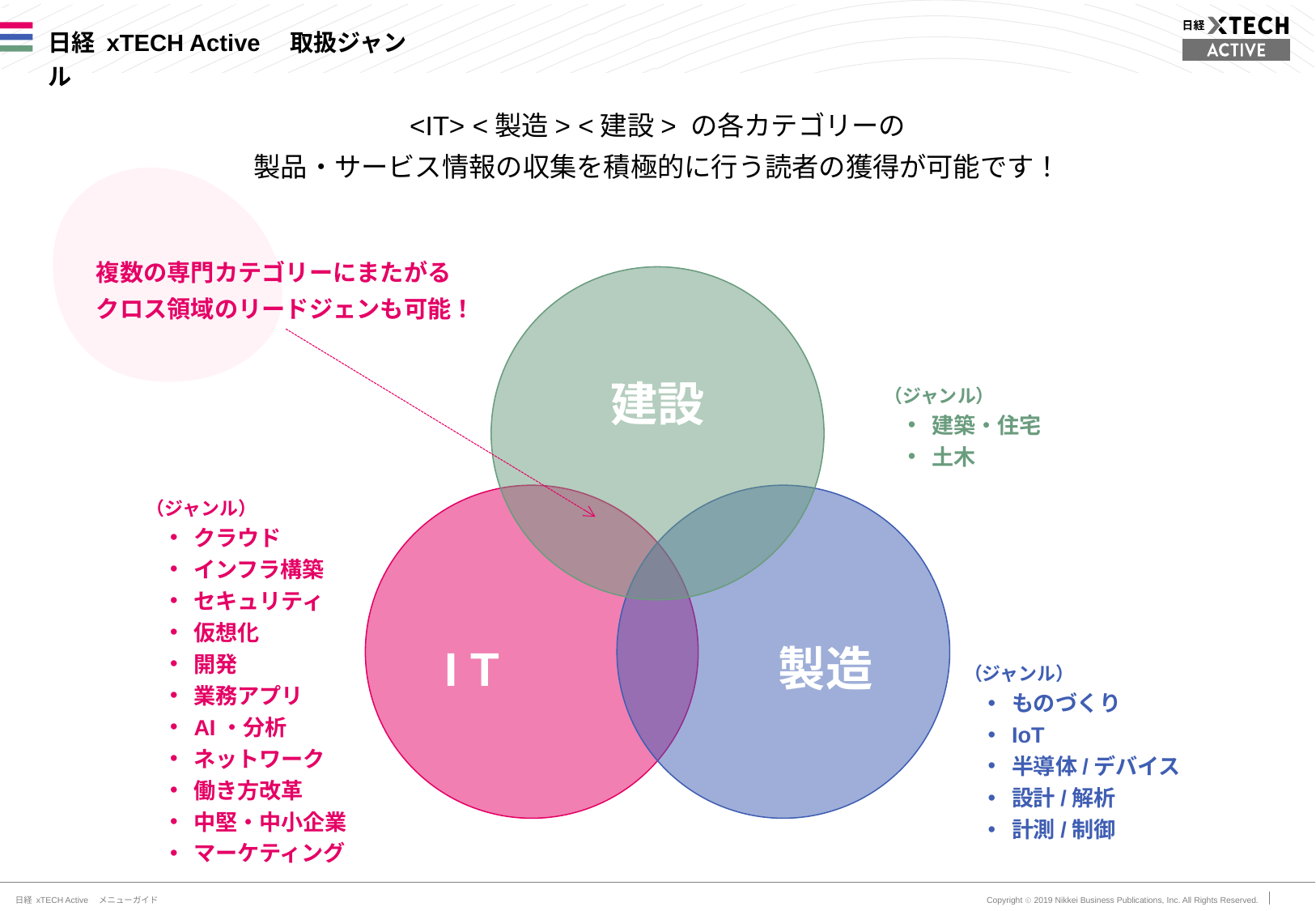

# 日経 xTECH Active　取扱ジャンル
<IT> <製造> <建設> の各カテゴリーの
製品・サービス情報の収集を積極的に行う読者の獲得が可能です！

複数の専門カテゴリーにまたがる
クロス領域のリードジェンも可能！

建設
（ジャンル）
建築・住宅
土木

（ジャンル）
クラウド
インフラ構築
セキュリティ
仮想化
開発
業務アプリ
AI・分析
ネットワーク
働き方改革
中堅・中小企業
マーケティング
I T
製造
（ジャンル）
ものづくり
IoT
半導体/デバイス
設計/解析
計測/制御